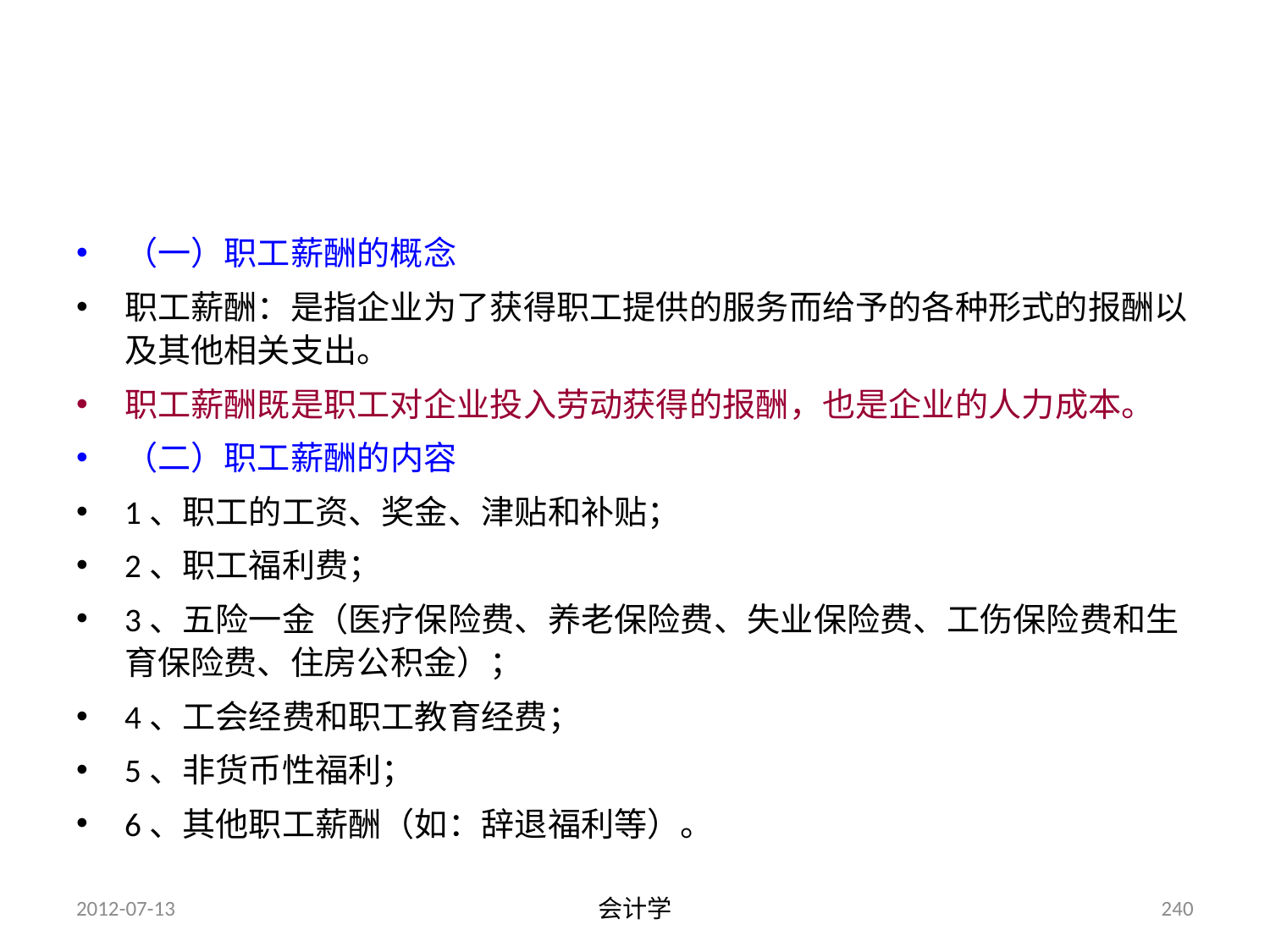

# 六、应付职工薪酬
（一）职工薪酬的概念
职工薪酬：是指企业为了获得职工提供的服务而给予的各种形式的报酬以及其他相关支出。
职工薪酬既是职工对企业投入劳动获得的报酬，也是企业的人力成本。
（二）职工薪酬的内容
1、职工的工资、奖金、津贴和补贴；
2、职工福利费；
3、五险一金（医疗保险费、养老保险费、失业保险费、工伤保险费和生育保险费、住房公积金）；
4、工会经费和职工教育经费；
5、非货币性福利；
6、其他职工薪酬（如：辞退福利等）。
2012-07-13
会计学
240